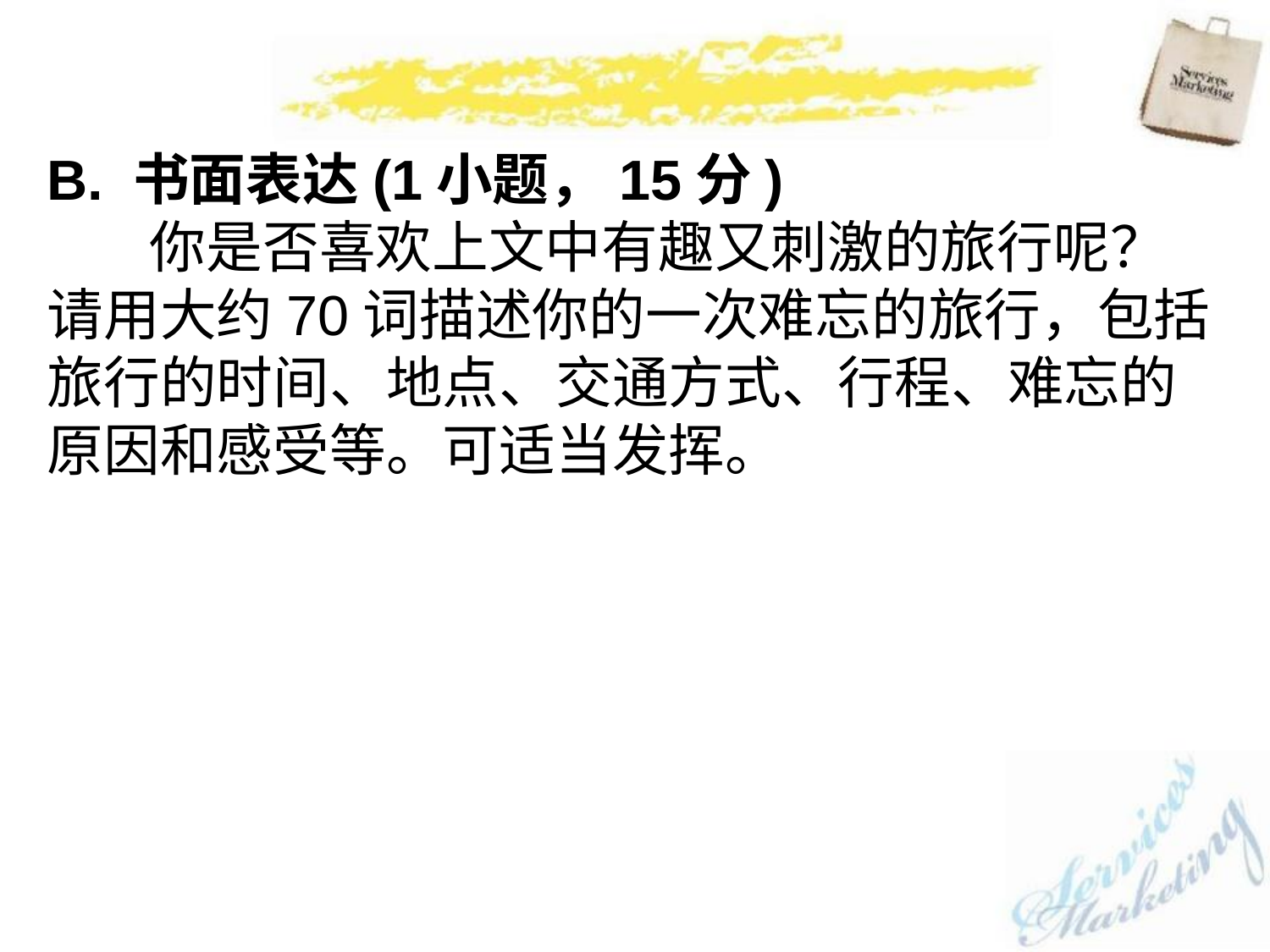

B. 书面表达(1小题，15分)
       你是否喜欢上文中有趣又刺激的旅行呢？请用大约70词描述你的一次难忘的旅行，包括旅行的时间、地点、交通方式、行程、难忘的原因和感受等。可适当发挥。